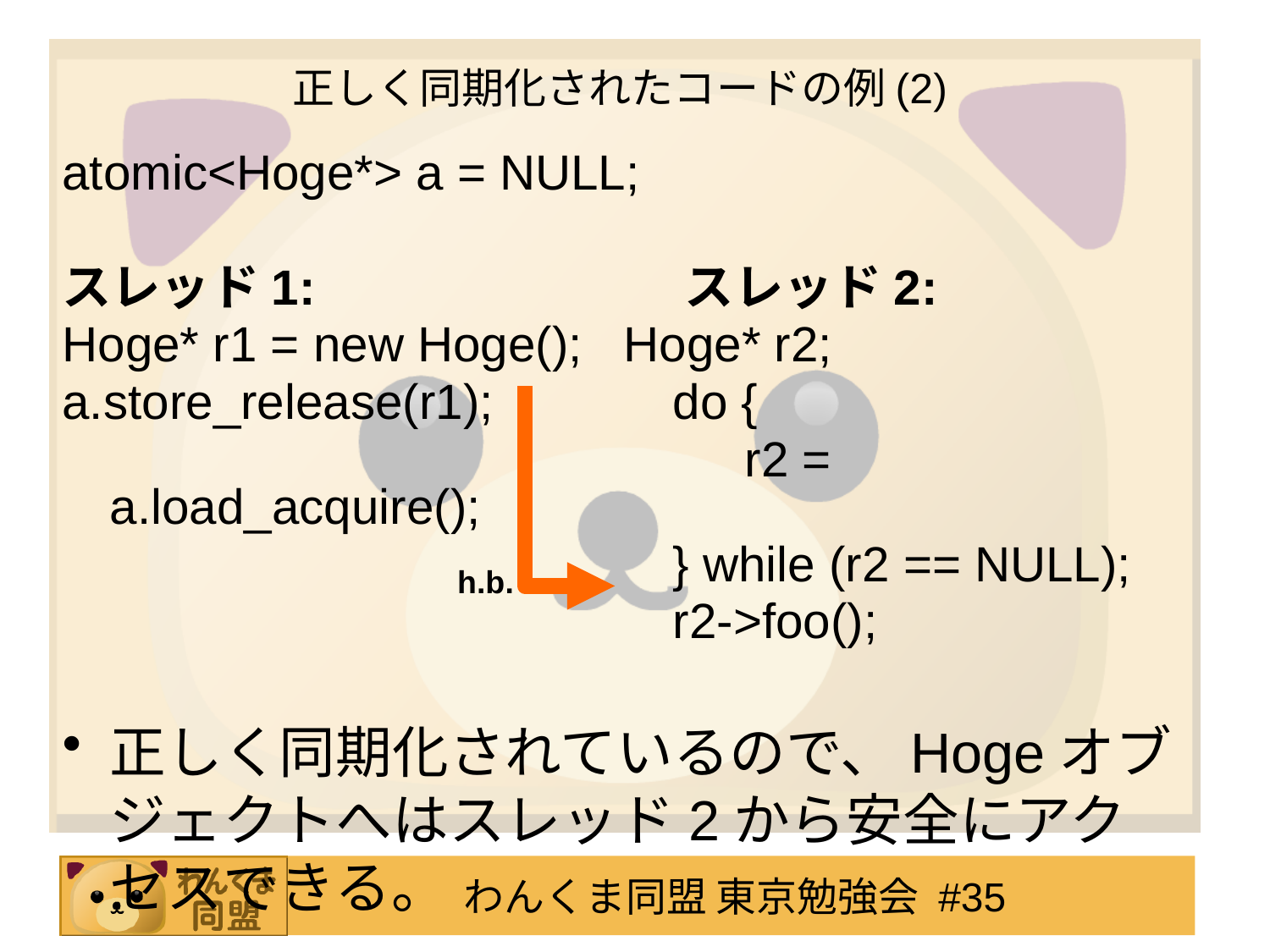

# 正しく同期化されたコードの例(2)
atomic<Hoge*> a = NULL;

スレッド1:			    スレッド2:
Hoge* r1 = new Hoge();   Hoge* r2;
a.store_release(r1);	    do {
						r2 = a.load_acquire();
					    } while (r2 == NULL);
					    r2->foo();

正しく同期化されているので、Hogeオブジェクトへはスレッド2から安全にアクセスできる。

h.b.